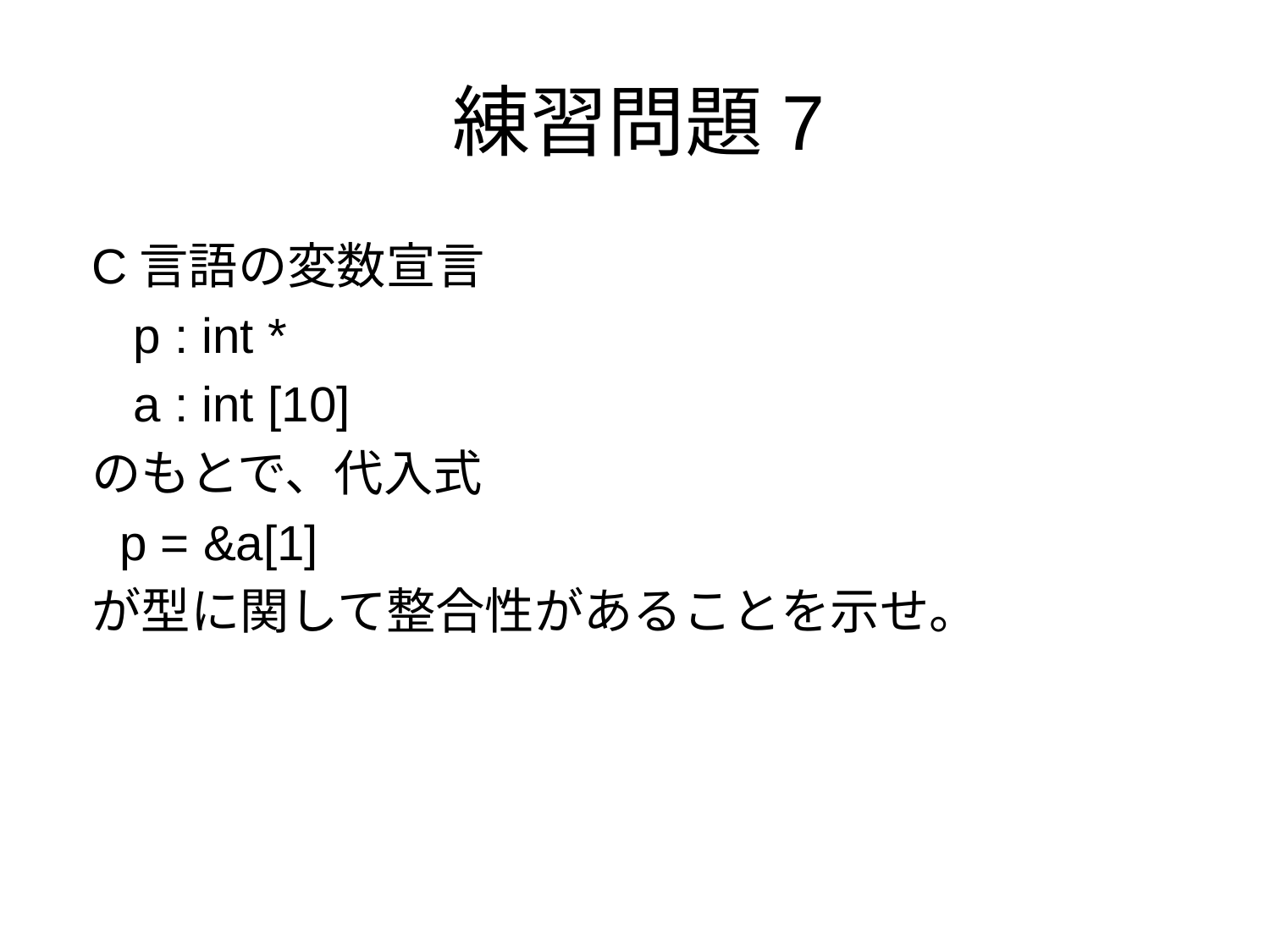

# 練習問題7
C言語の変数宣言
   p : int *
   a : int [10]
のもとで、代入式
  p = &a[1]
が型に関して整合性があることを示せ。